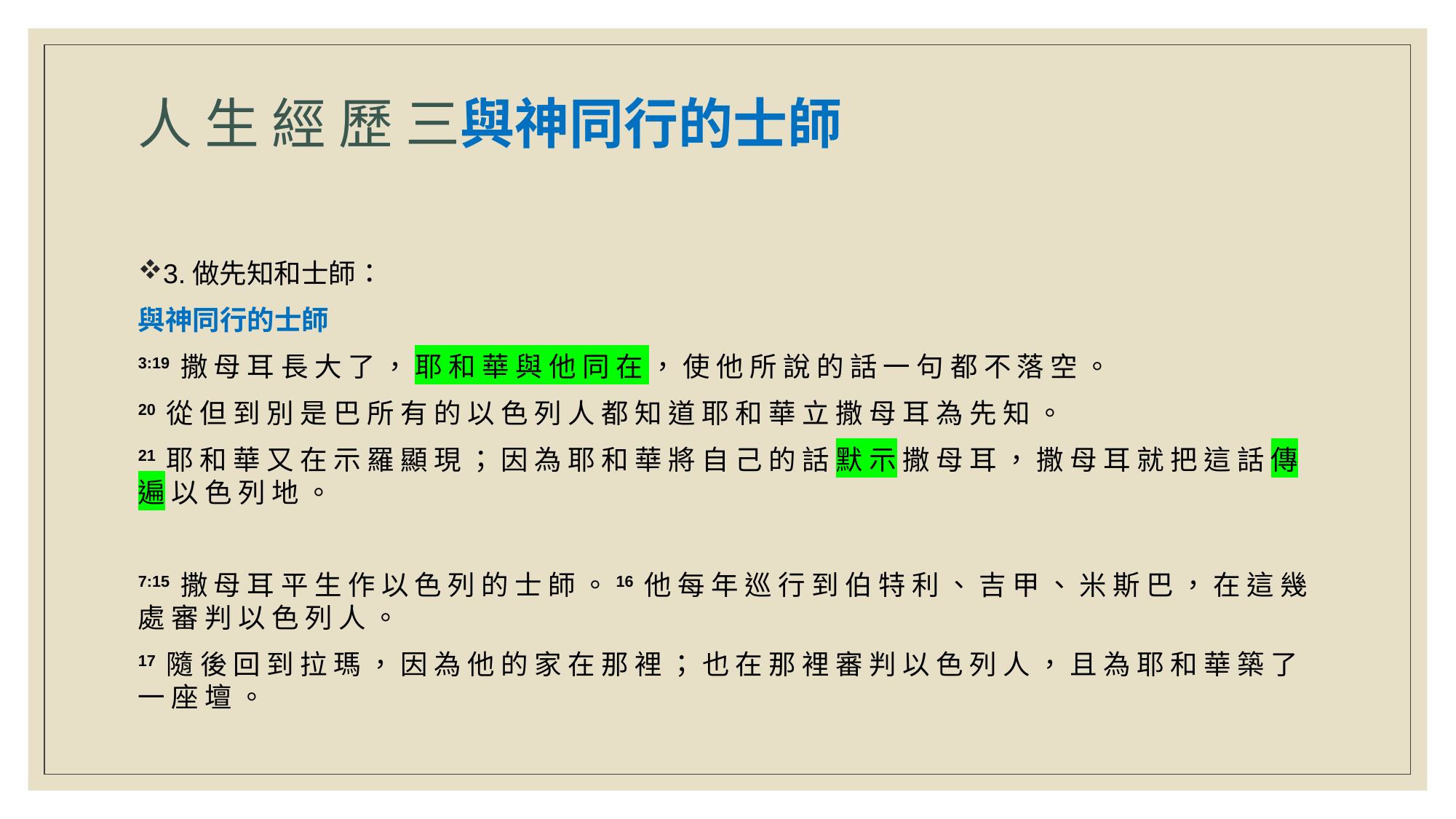

# 人 生 經 歷 三與神同行的士師
3.做先知和士師：
與神同行的士師
3:19 撒 母 耳 長 大 了 ， 耶 和 華 與 他 同 在 ， 使 他 所 說 的 話 一 句 都 不 落 空 。
20 從 但 到 別 是 巴 所 有 的 以 色 列 人 都 知 道 耶 和 華 立 撒 母 耳 為 先 知 。
21 耶 和 華 又 在 示 羅 顯 現 ； 因 為 耶 和 華 將 自 己 的 話 默 示 撒 母 耳 ， 撒 母 耳 就 把 這 話 傳 遍 以 色 列 地 。

7:15 撒 母 耳 平 生 作 以 色 列 的 士 師 。16 他 每 年 巡 行 到 伯 特 利 、 吉 甲 、 米 斯 巴 ， 在 這 幾 處 審 判 以 色 列 人 。
17 隨 後 回 到 拉 瑪 ， 因 為 他 的 家 在 那 裡 ； 也 在 那 裡 審 判 以 色 列 人 ， 且 為 耶 和 華 築 了 一 座 壇 。